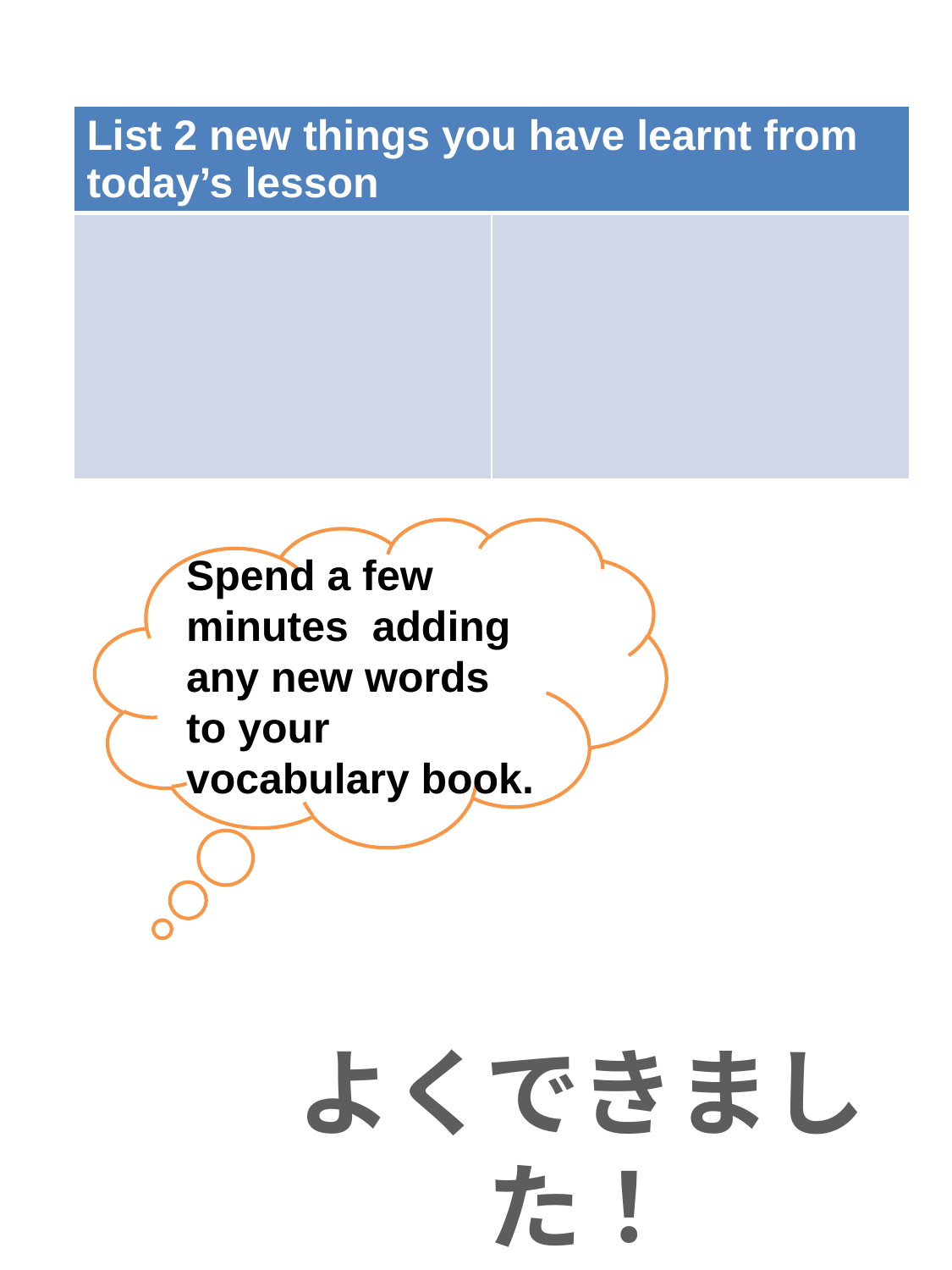

| List 2 new things you have learnt from today’s lesson |  |
| --- | --- |
|  |  |
Spend a few minutes  adding any new words to your vocabulary book.
よくできました！